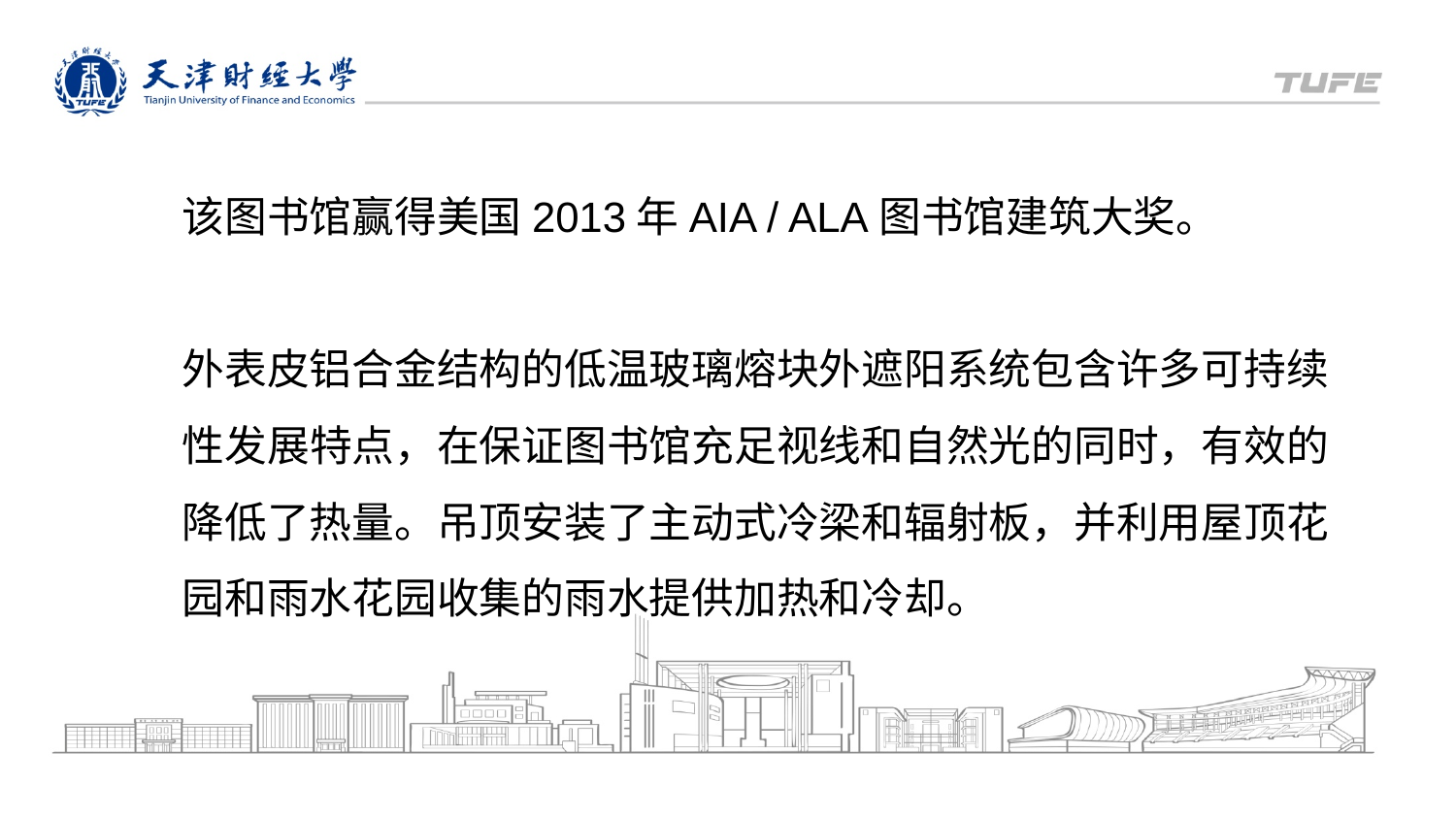

该图书馆赢得美国2013年AIA / ALA图书馆建筑大奖。

外表皮铝合金结构的低温玻璃熔块外遮阳系统包含许多可持续性发展特点，在保证图书馆充足视线和自然光的同时，有效的降低了热量。吊顶安装了主动式冷梁和辐射板，并利用屋顶花园和雨水花园收集的雨水提供加热和冷却。
天津财经大学XX
XXXX年X月X日